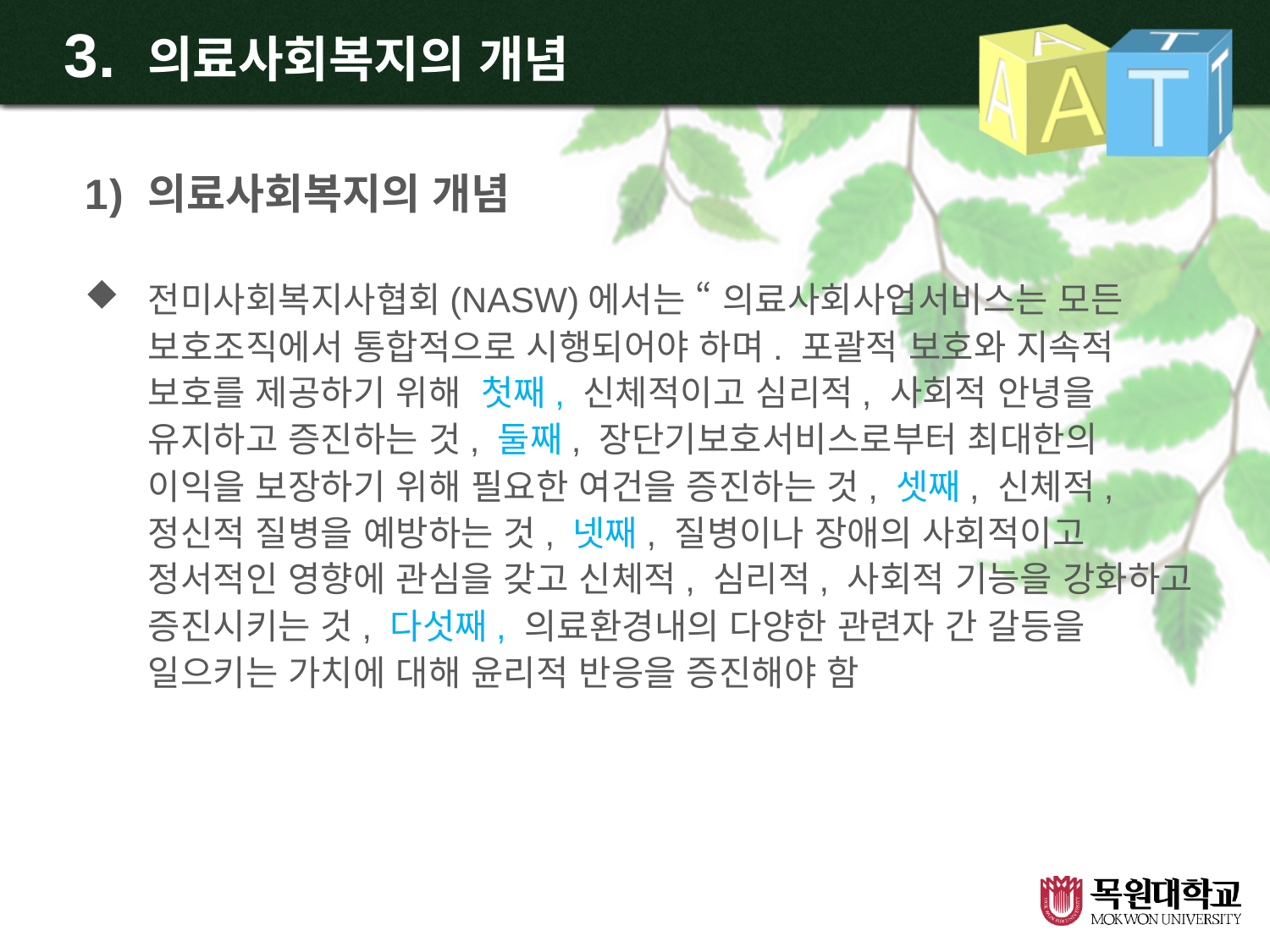

# 3. 의료사회복지의 개념

의료사회복지의 개념

전미사회복지사협회(NASW)에서는 “ 의료사회사업서비스는 모든 보호조직에서 통합적으로 시행되어야 하며. 포괄적 보호와 지속적 보호를 제공하기 위해  첫째, 신체적이고 심리적, 사회적 안녕을 유지하고 증진하는 것, 둘째, 장단기보호서비스로부터 최대한의 이익을 보장하기 위해 필요한 여건을 증진하는 것, 셋째, 신체적, 정신적 질병을 예방하는 것, 넷째, 질병이나 장애의 사회적이고 정서적인 영향에 관심을 갖고 신체적, 심리적, 사회적 기능을 강화하고 증진시키는 것, 다섯째, 의료환경내의 다양한 관련자 간 갈등을 일으키는 가치에 대해 윤리적 반응을 증진해야 함